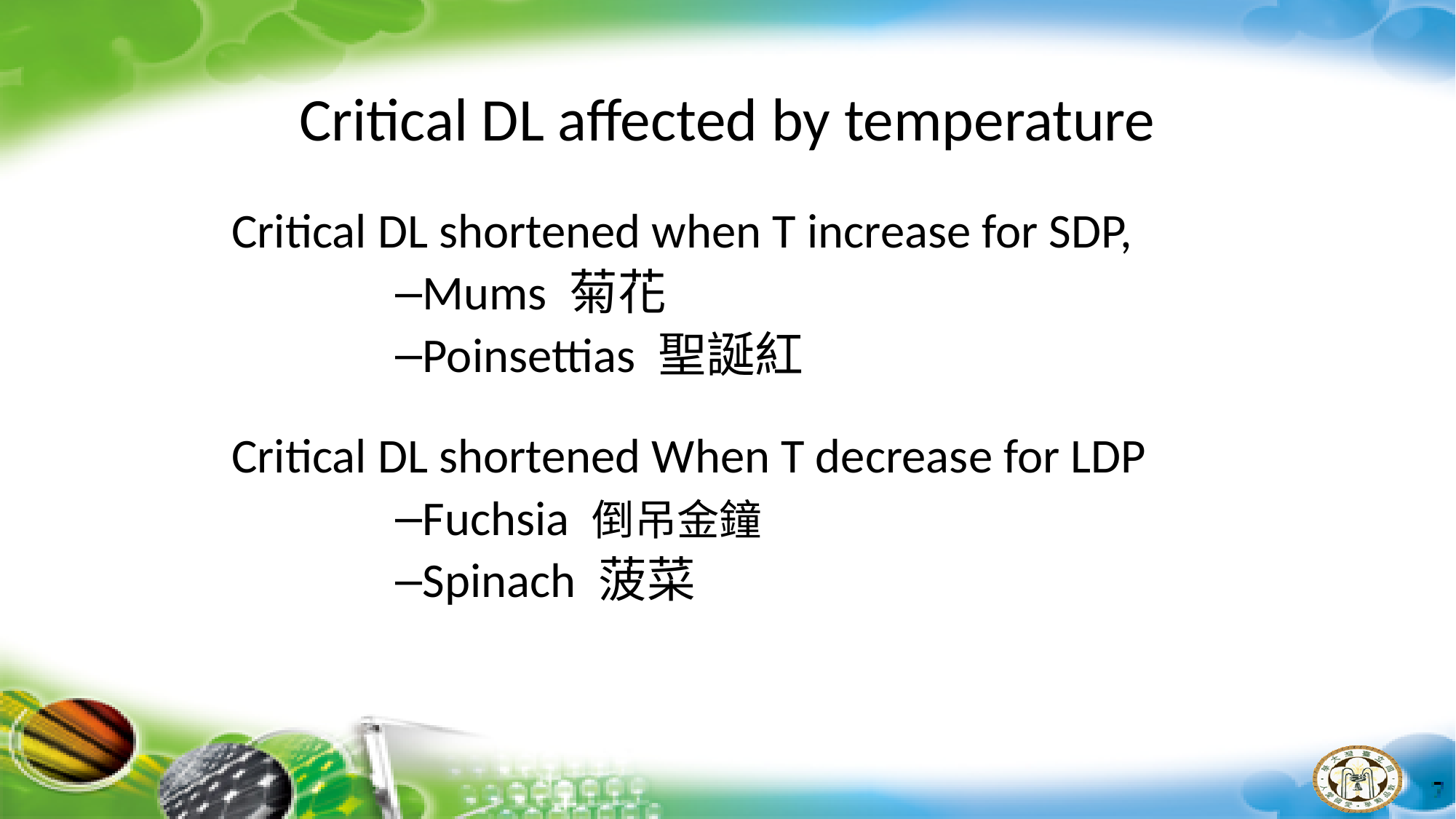

# Critical DL affected by temperature
Critical DL shortened when T increase for SDP,
Mums 菊花
Poinsettias 聖誕紅

Critical DL shortened When T decrease for LDP
Fuchsia 倒吊金鐘
Spinach 菠菜